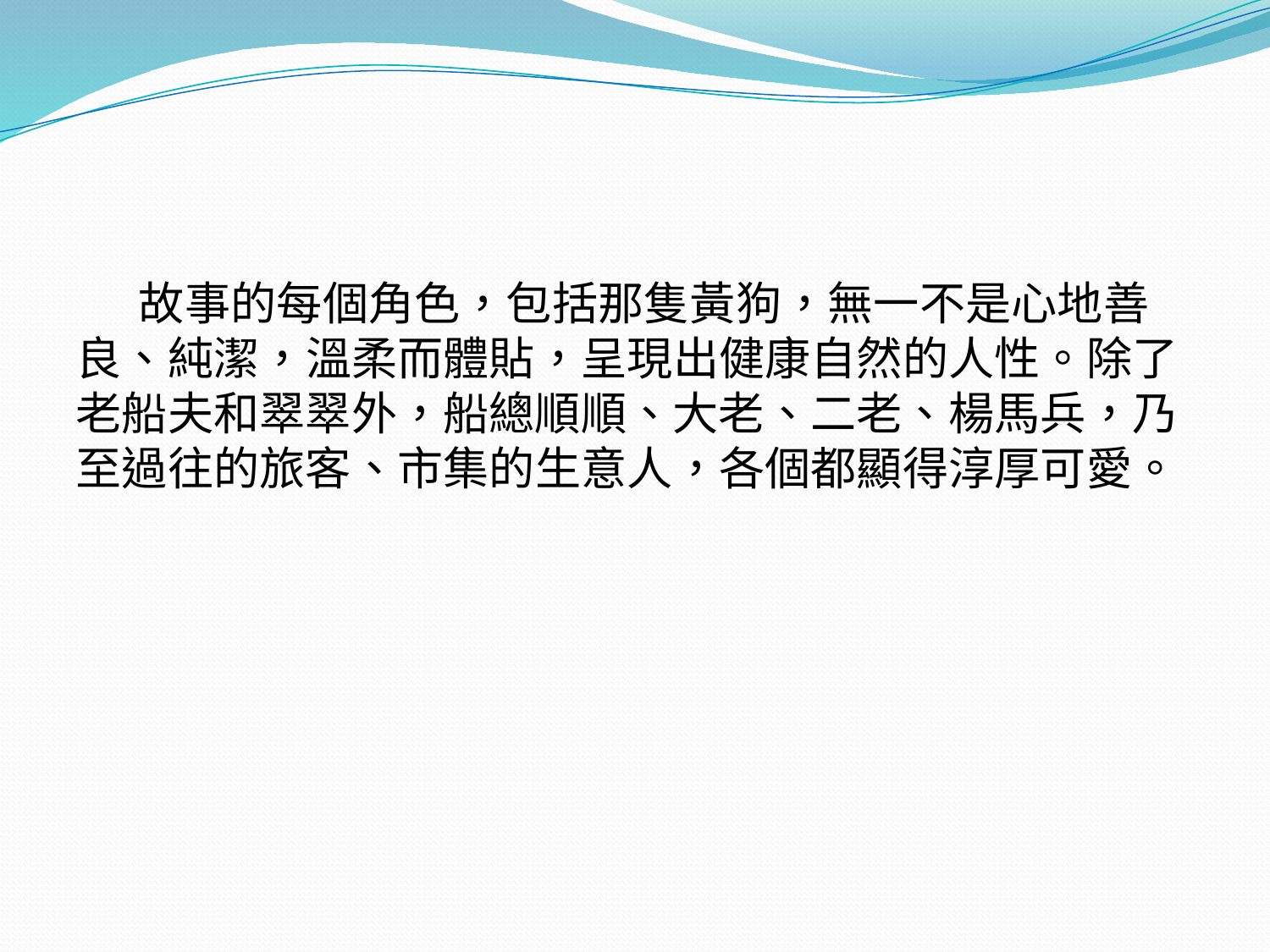

#
     故事的每個角色，包括那隻黃狗，無一不是心地善良、純潔，溫柔而體貼，呈現出健康自然的人性。除了老船夫和翠翠外，船總順順、大老、二老、楊馬兵，乃至過往的旅客、市集的生意人，各個都顯得淳厚可愛。